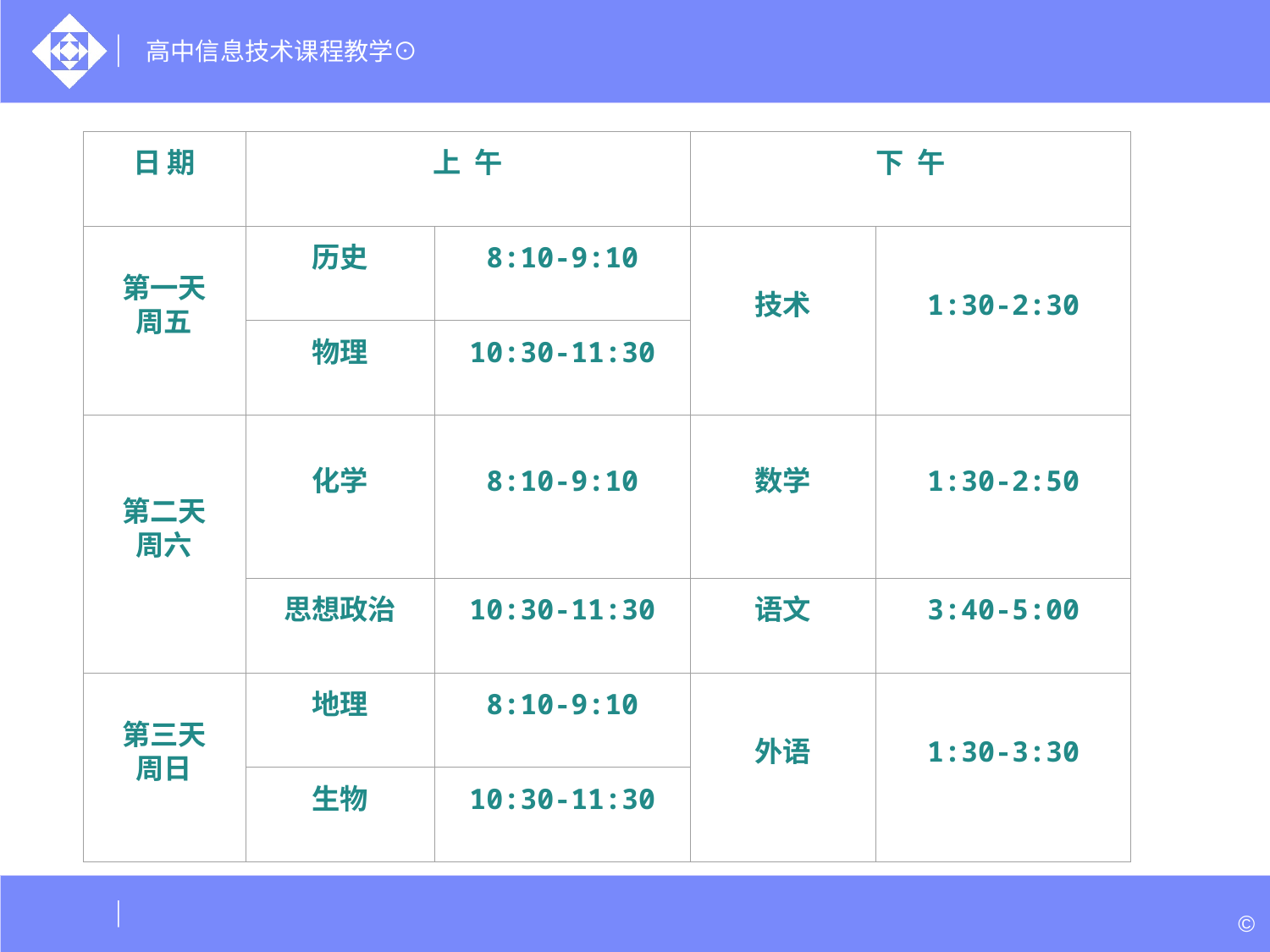

日 期

上  午

下  午

第一天
周五

历史

8:10-9:10

技术

1:30-2:30

物理

10:30-11:30

第二天
周六

化学

8:10-9:10

数学

1:30-2:50

思想政治

10:30-11:30

语文

3:40-5:00

第三天
周日

地理

8:10-9:10

外语

1:30-3:30

生物

10:30-11:30